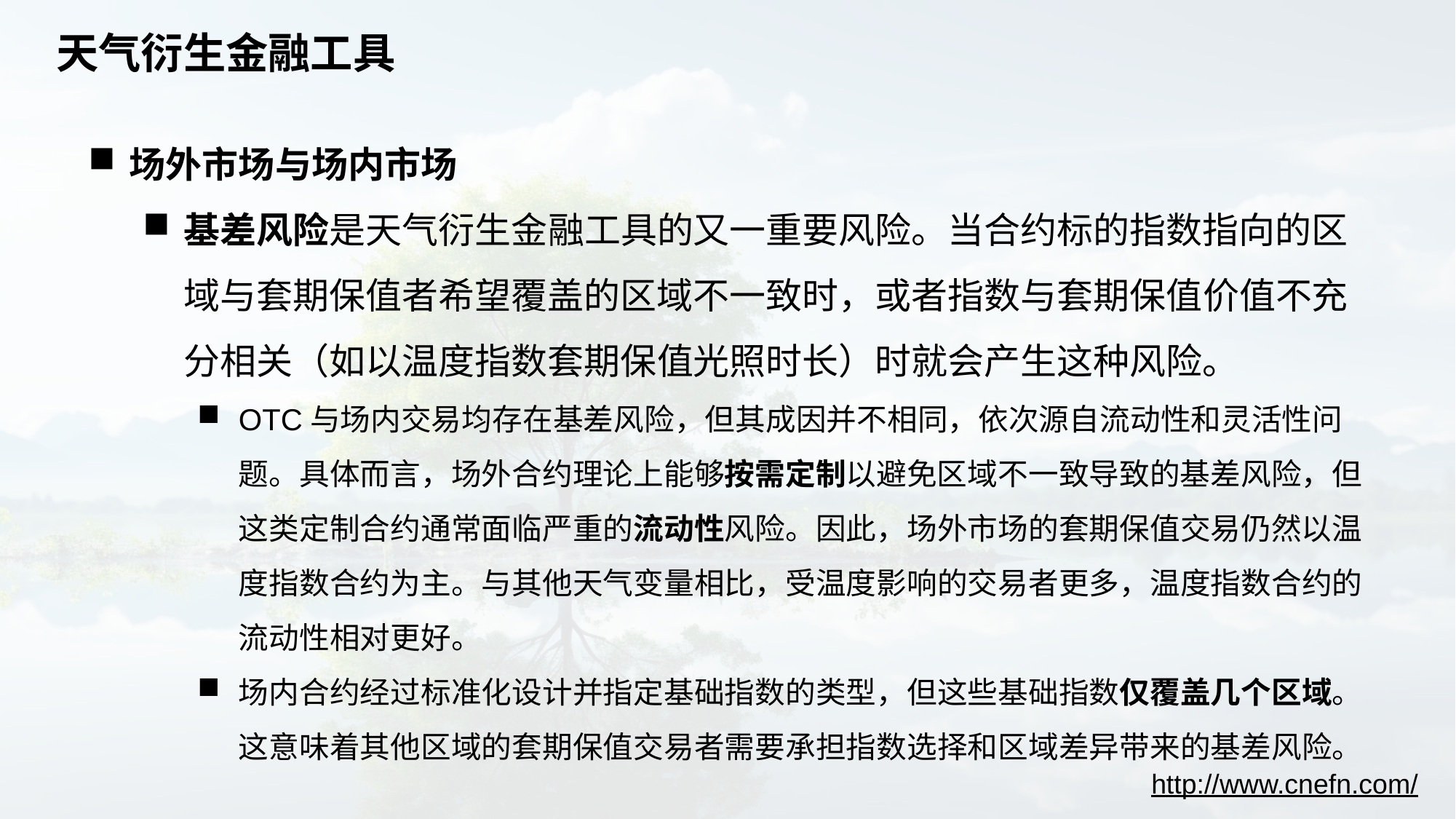

# 天气衍生金融工具
场外市场与场内市场
基差风险是天气衍生金融工具的又一重要风险。当合约标的指数指向的区域与套期保值者希望覆盖的区域不一致时，或者指数与套期保值价值不充分相关（如以温度指数套期保值光照时长）时就会产生这种风险。
OTC与场内交易均存在基差风险，但其成因并不相同，依次源自流动性和灵活性问题。具体而言，场外合约理论上能够按需定制以避免区域不一致导致的基差风险，但这类定制合约通常面临严重的流动性风险。因此，场外市场的套期保值交易仍然以温度指数合约为主。与其他天气变量相比，受温度影响的交易者更多，温度指数合约的流动性相对更好。
场内合约经过标准化设计并指定基础指数的类型，但这些基础指数仅覆盖几个区域。这意味着其他区域的套期保值交易者需要承担指数选择和区域差异带来的基差风险。